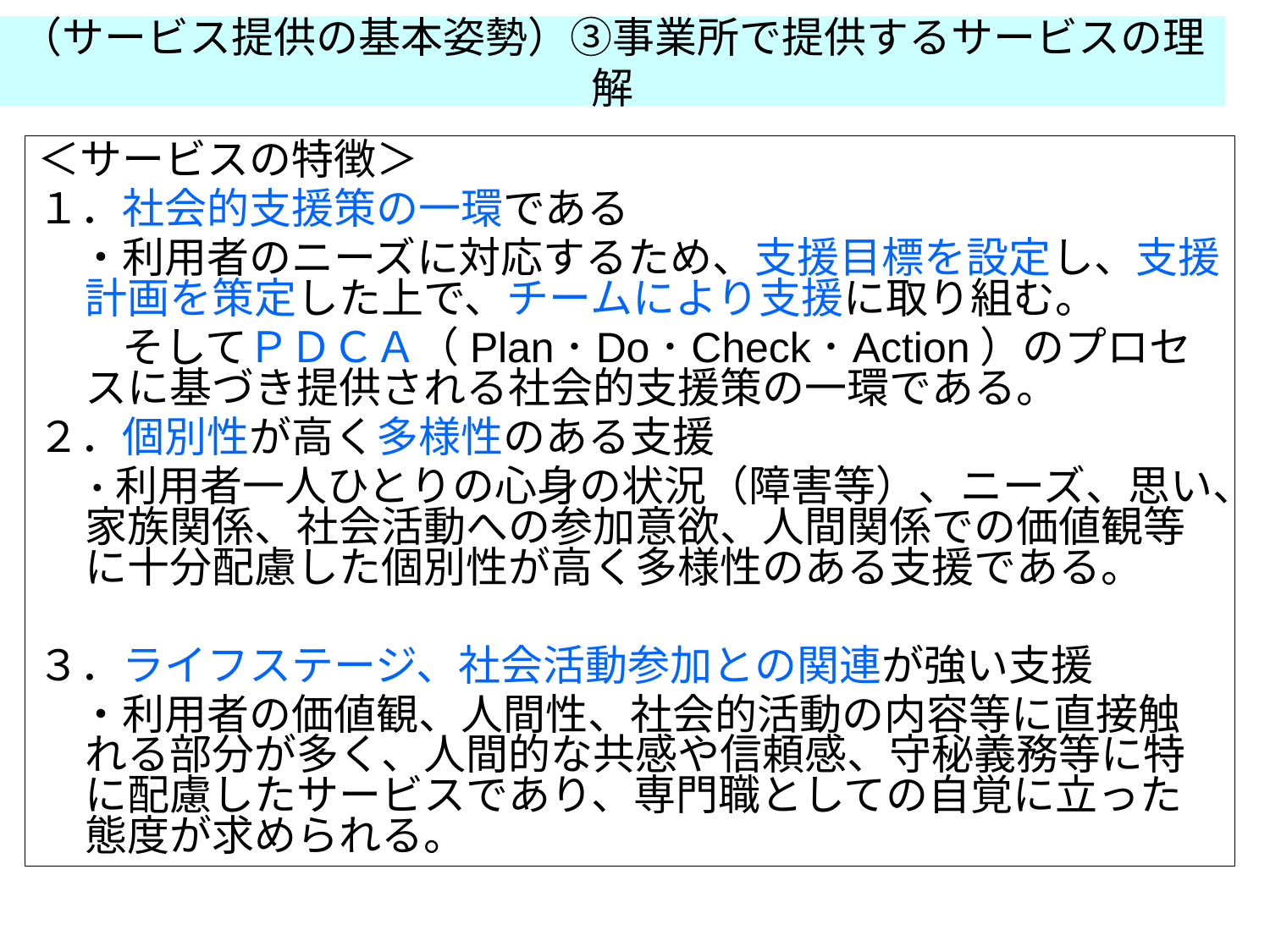

# （サービス提供の基本姿勢）③事業所で提供するサービスの理解
＜サービスの特徴＞
１．社会的支援策の一環である
　・利用者のニーズに対応するため、支援目標を設定し、支援計画を策定した上で、チームにより支援に取り組む。
　　そしてＰＤＣＡ（Plan･Do･Check･Action）のプロセスに基づき提供される社会的支援策の一環である。
２．個別性が高く多様性のある支援
　・利用者一人ひとりの心身の状況（障害等）、ニーズ、思い、家族関係、社会活動への参加意欲、人間関係での価値観等に十分配慮した個別性が高く多様性のある支援である。

３．ライフステージ、社会活動参加との関連が強い支援
　・利用者の価値観、人間性、社会的活動の内容等に直接触れる部分が多く、人間的な共感や信頼感、守秘義務等に特に配慮したサービスであり、専門職としての自覚に立った態度が求められる。